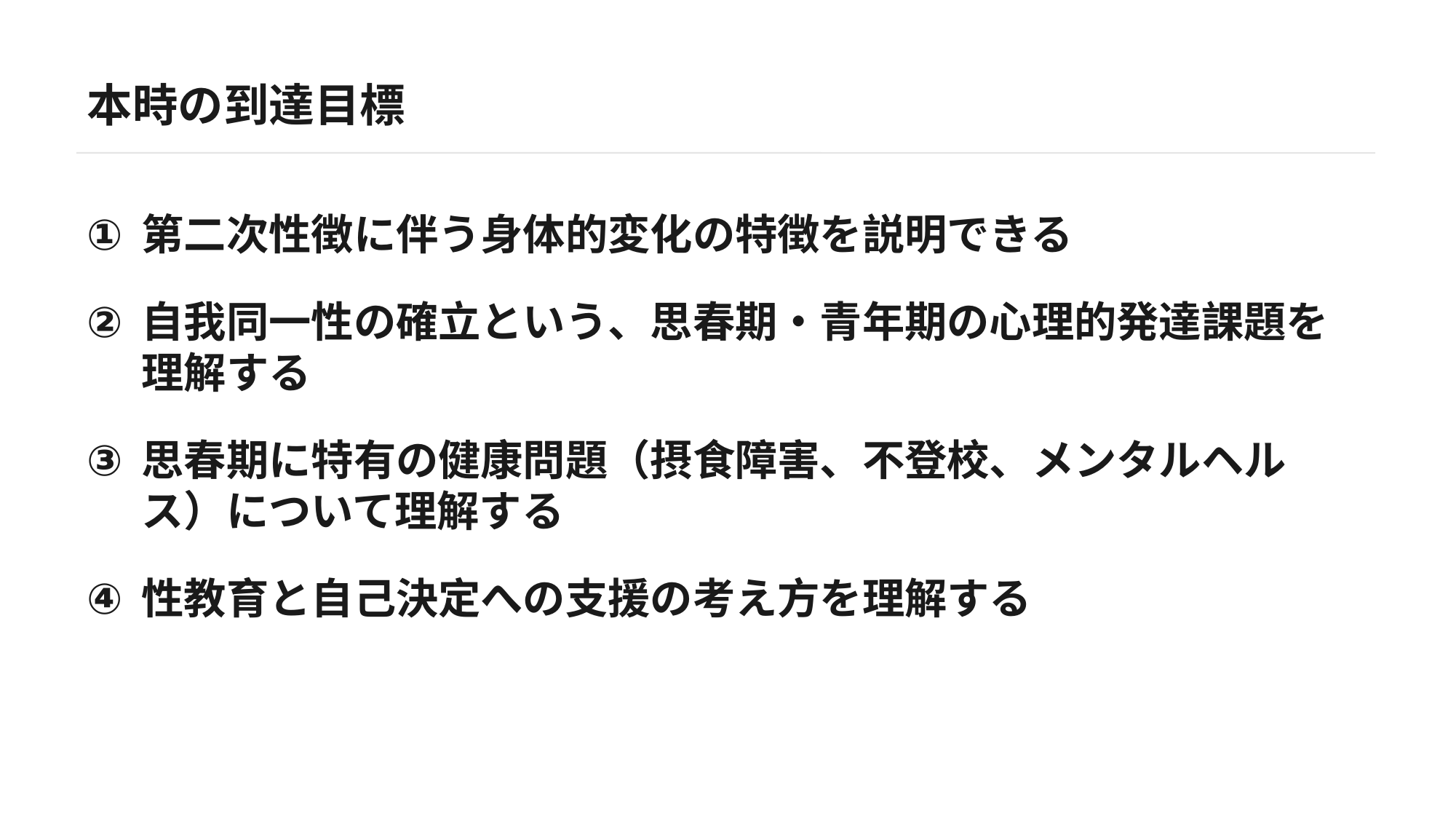

本時の到達目標

第二次性徴に伴う身体的変化の特徴を説明できる
自我同一性の確立という、思春期・青年期の心理的発達課題を理解する
思春期に特有の健康問題（摂食障害、不登校、メンタルヘルス）について理解する
性教育と自己決定への支援の考え方を理解する